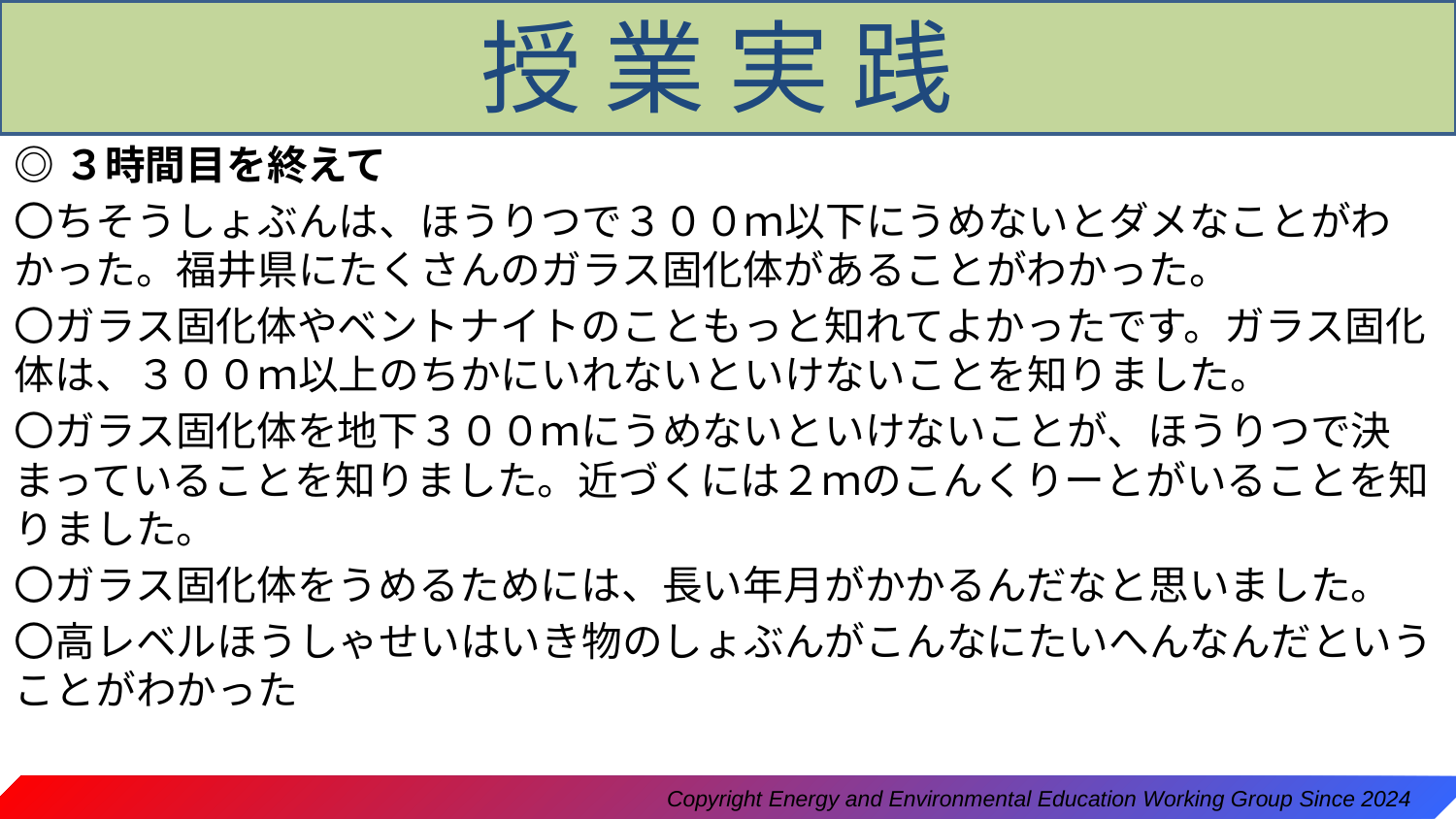

授 業 実 践

◎３時間目を終えて
〇ちそうしょぶんは、ほうりつで３００ｍ以下にうめないとダメなことがわかった。福井県にたくさんのガラス固化体があることがわかった。
〇ガラス固化体やベントナイトのこともっと知れてよかったです。ガラス固化体は、３００ｍ以上のちかにいれないといけないことを知りました。
〇ガラス固化体を地下３００ｍにうめないといけないことが、ほうりつで決まっていることを知りました。近づくには２ｍのこんくりーとがいることを知りました。
〇ガラス固化体をうめるためには、長い年月がかかるんだなと思いました。
〇高レベルほうしゃせいはいき物のしょぶんがこんなにたいへんなんだということがわかった